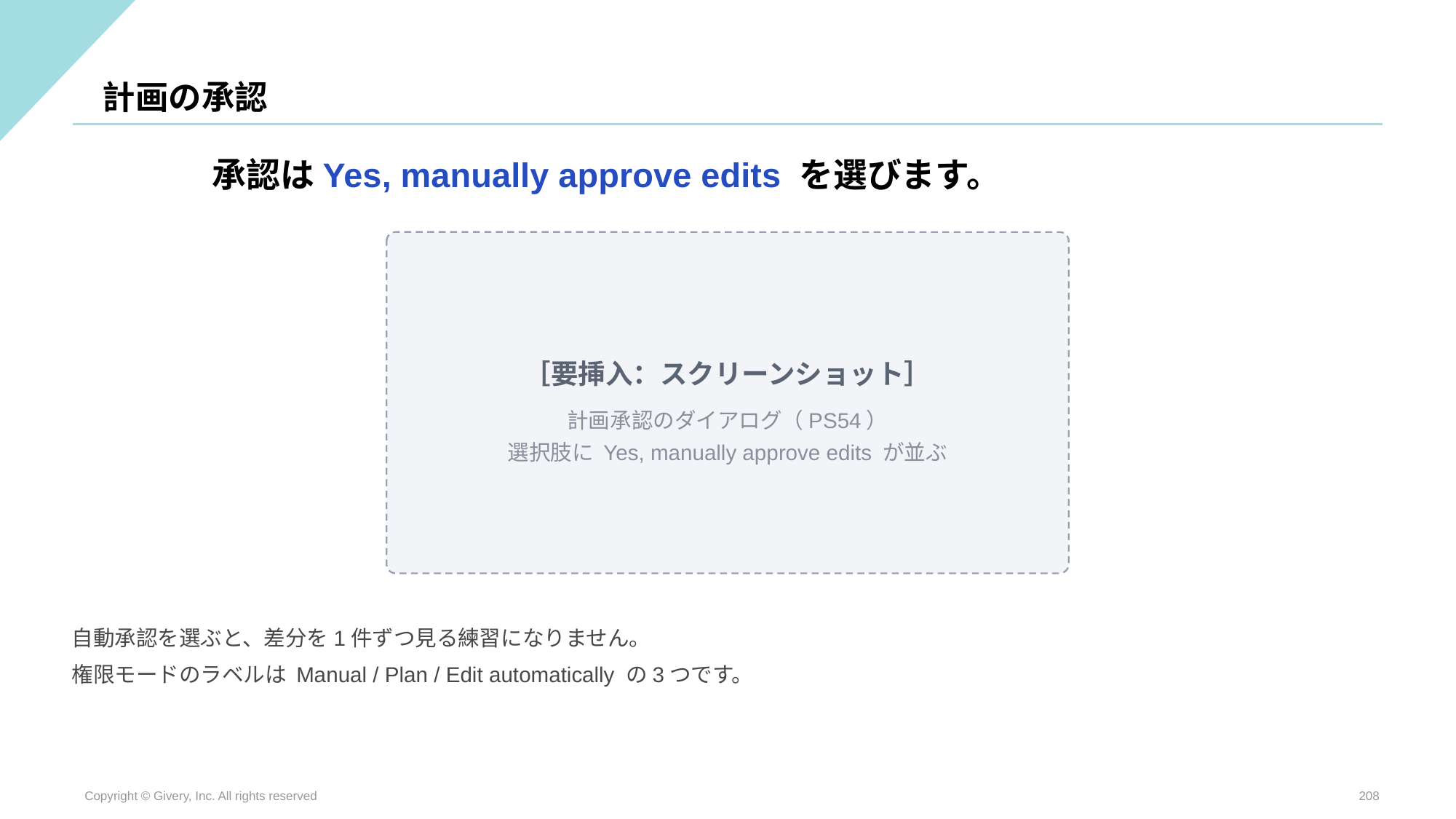

計画の承認

承認はYes, manually approve edits を選びます。

［要挿入：スクリーンショット］
計画承認のダイアログ（PS54）
選択肢に Yes, manually approve edits が並ぶ
自動承認を選ぶと、差分を1件ずつ見る練習になりません。
権限モードのラベルは Manual / Plan / Edit automatically の3つです。
Copyright © Givery, Inc. All rights reserved
208